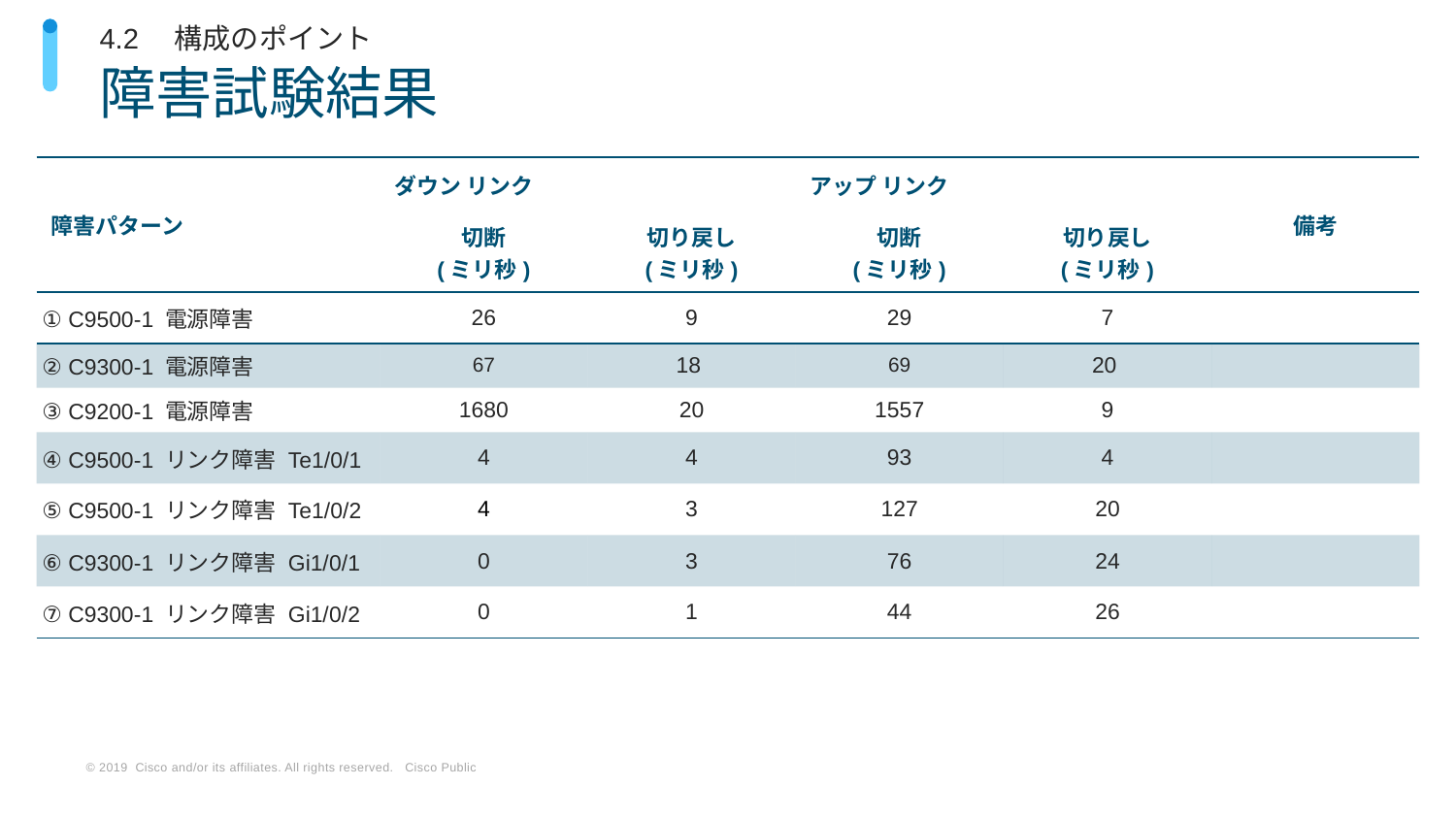

4.2　構成のポイント
# 障害試験結果
| 障害パターン | ダウン リンク |  | アップ リンク |  | 備考 |
| --- | --- | --- | --- | --- | --- |
|  | 切断 (ミリ秒) | 切り戻し (ミリ秒) | 切断 (ミリ秒) | 切り戻し (ミリ秒) |  |
| ① C9500-1 電源障害 | 26 | 9 | 29 | 7 |  |
| ② C9300-1 電源障害 | 67 | 18 | 69 | 20 |  |
| ③ C9200-1 電源障害 | 1680 | 20 | 1557 | 9 |  |
| ④ C9500-1 リンク障害 Te1/0/1 | 4 | 4 | 93 | 4 |  |
| ⑤ C9500-1 リンク障害 Te1/0/2 | 4 | 3 | 127 | 20 |  |
| ⑥ C9300-1 リンク障害 Gi1/0/1 | 0 | 3 | 76 | 24 |  |
| ⑦ C9300-1 リンク障害 Gi1/0/2 | 0 | 1 | 44 | 26 |  |